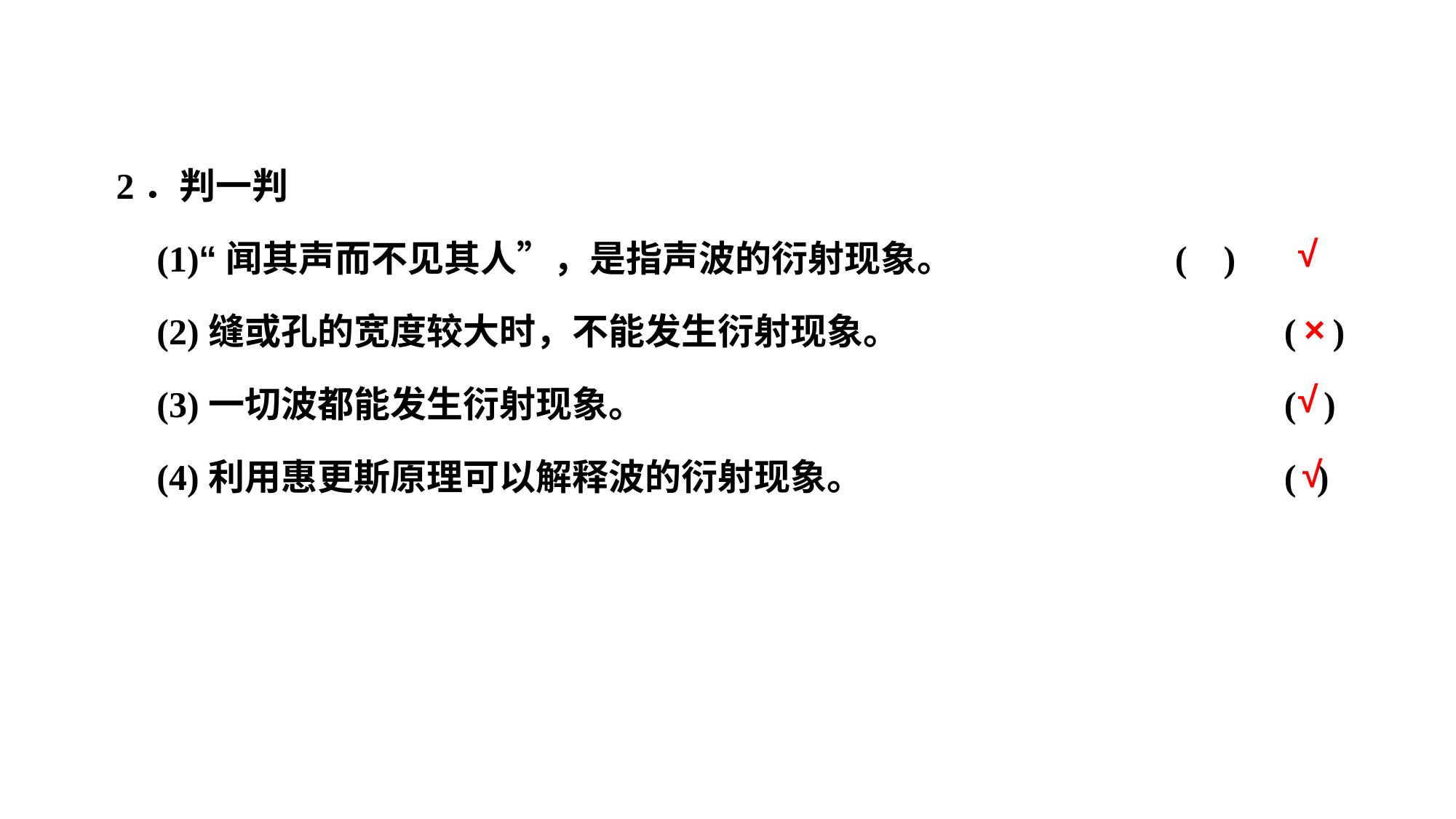

2．判一判
(1)“闻其声而不见其人”，是指声波的衍射现象。			(    )
(2)缝或孔的宽度较大时，不能发生衍射现象。				(    )
(3)一切波都能发生衍射现象。						(   )
(4)利用惠更斯原理可以解释波的衍射现象。				(  )

√
×
√
√